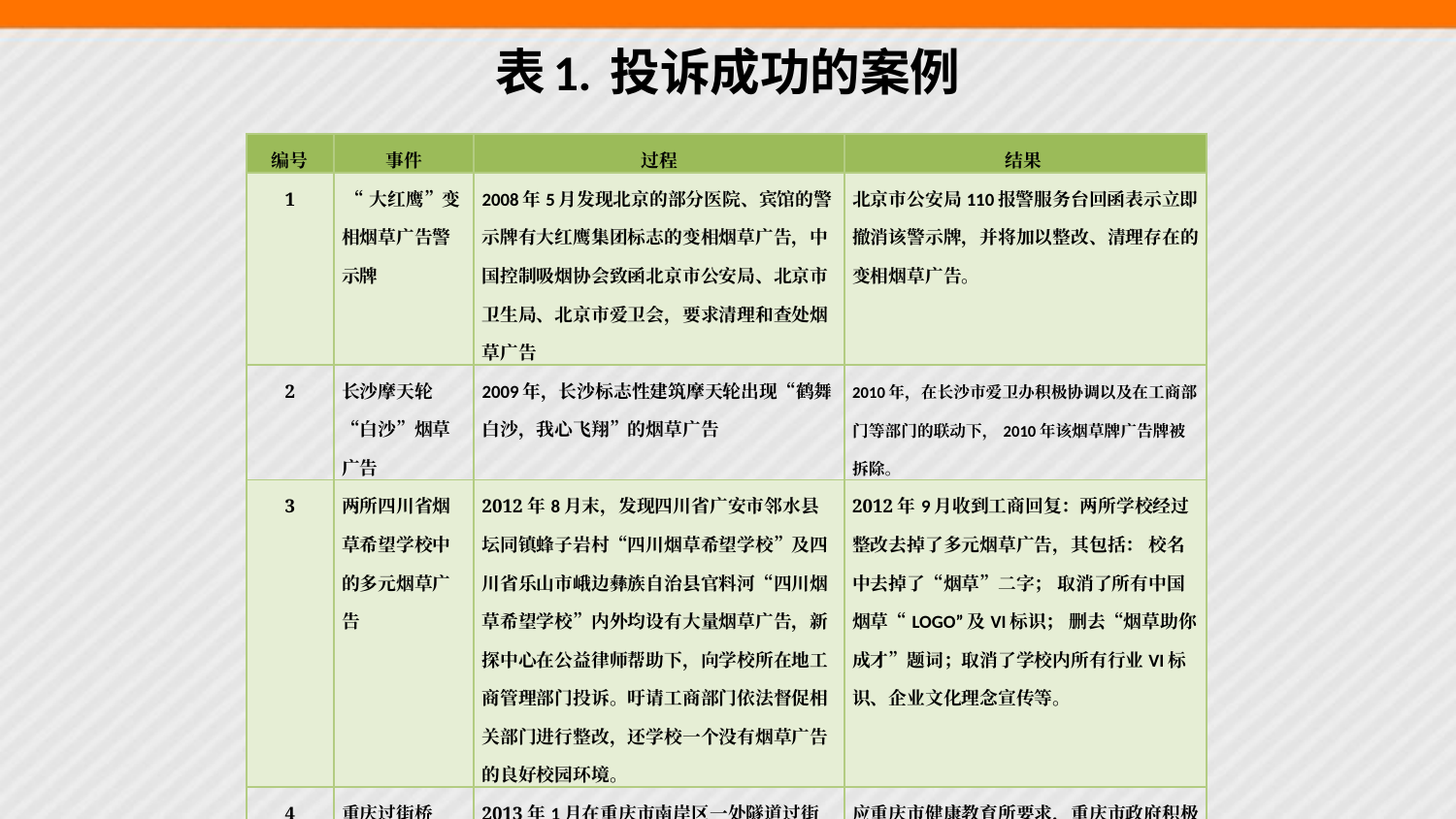

# 表1. 投诉成功的案例
| 编号 | 事件 | 过程 | 结果 |
| --- | --- | --- | --- |
| 1 | “大红鹰”变相烟草广告警示牌 | 2008年5月发现北京的部分医院、宾馆的警示牌有大红鹰集团标志的变相烟草广告，中国控制吸烟协会致函北京市公安局、北京市卫生局、北京市爱卫会，要求清理和查处烟草广告 | 北京市公安局110报警服务台回函表示立即撤消该警示牌，并将加以整改、清理存在的变相烟草广告。 |
| 2 | 长沙摩天轮“白沙”烟草广告 | 2009年，长沙标志性建筑摩天轮出现“鹤舞白沙，我心飞翔”的烟草广告 | 2010年，在长沙市爱卫办积极协调以及在工商部门等部门的联动下，2010年该烟草牌广告牌被拆除。 |
| 3 | 两所四川省烟草希望学校中的多元烟草广告 | 2012年8月末，发现四川省广安市邻水县坛同镇蜂子岩村“四川烟草希望学校”及四川省乐山市峨边彝族自治县官料河“四川烟草希望学校”内外均设有大量烟草广告，新探中心在公益律师帮助下，向学校所在地工商管理部门投诉。吁请工商部门依法督促相关部门进行整改，还学校一个没有烟草广告的良好校园环境。 | 2012年9月收到工商回复：两所学校经过整改去掉了多元烟草广告，其包括： 校名中去掉了“烟草”二字； 取消了所有中国烟草“LOGO”及VI标识； 删去“烟草助你成才”题词；取消了学校内所有行业VI标识、企业文化理念宣传等。 |
| 4 | 重庆过街桥“天子”广告 | 2013年1月在重庆市南岸区一处隧道过街桥上方出现“天子”卷烟的巨幅广告牌。 | 应重庆市健康教育所要求，重庆市政府积极回应并予以拆除。 |